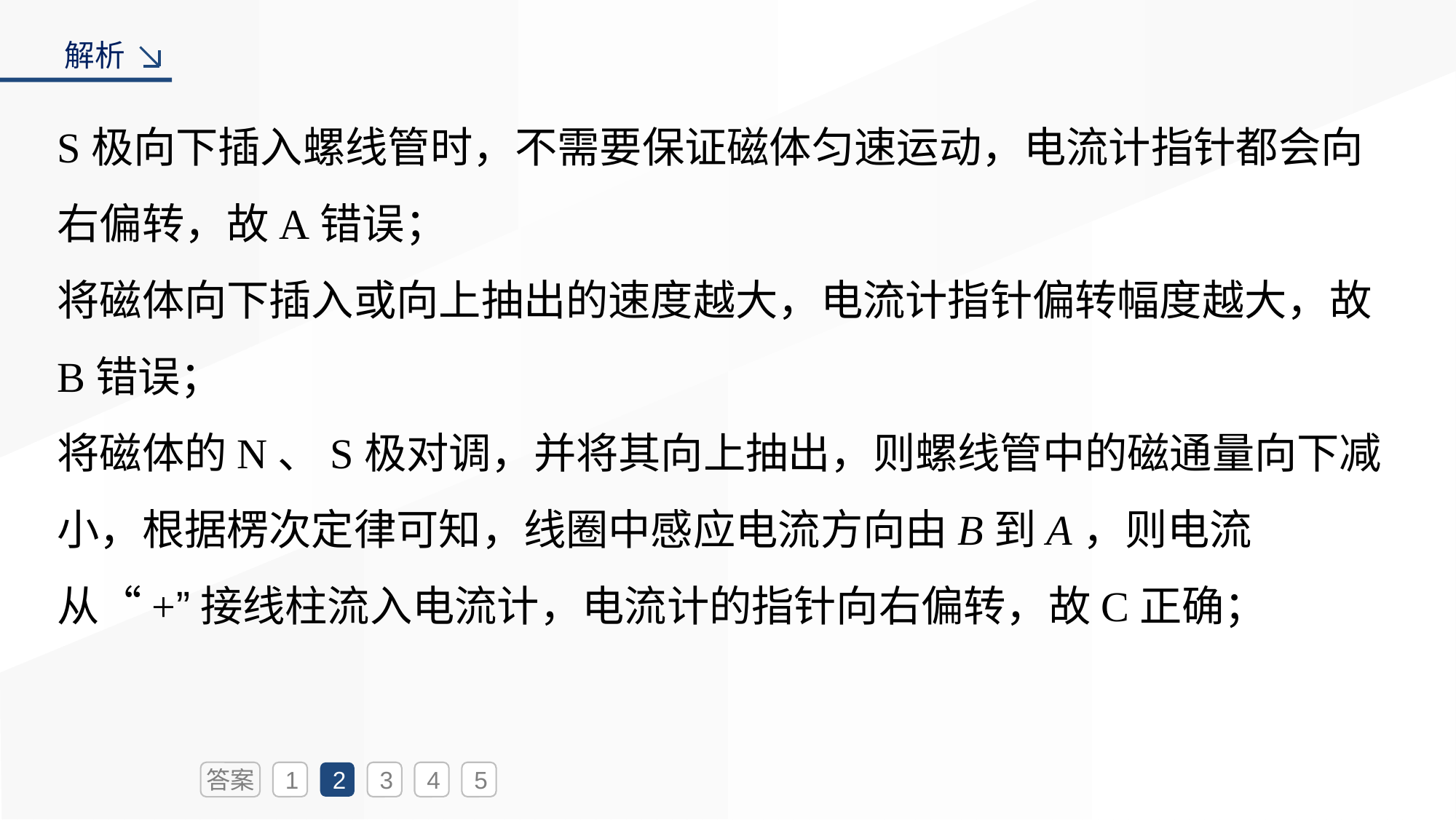

解析

S极向下插入螺线管时，不需要保证磁体匀速运动，电流计指针都会向右偏转，故A错误；
将磁体向下插入或向上抽出的速度越大，电流计指针偏转幅度越大，故B错误；
将磁体的N、S极对调，并将其向上抽出，则螺线管中的磁通量向下减小，根据楞次定律可知，线圈中感应电流方向由B到A，则电流从“+”接线柱流入电流计，电流计的指针向右偏转，故C正确；
答案
1
2
3
4
5